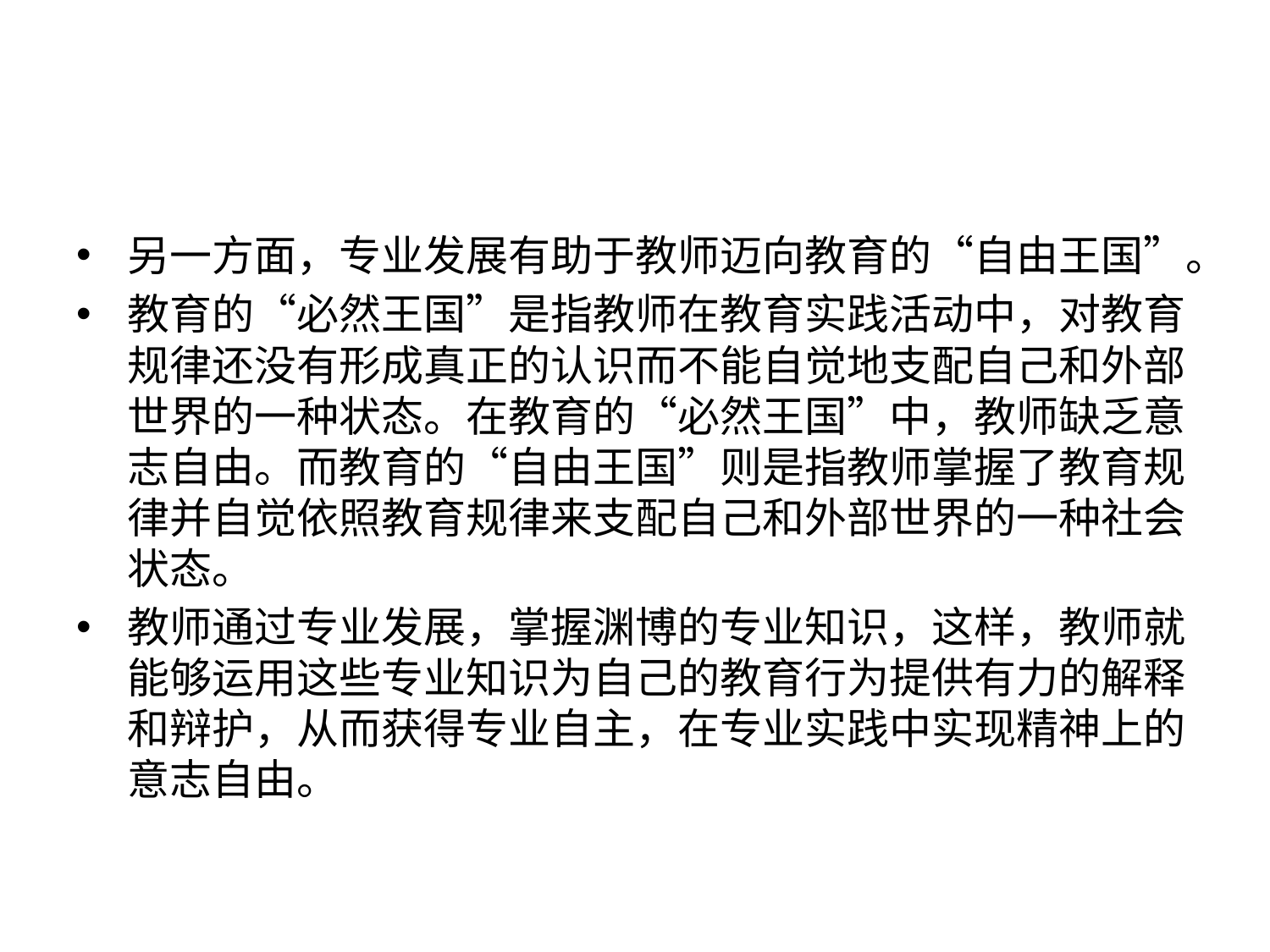

#
另一方面，专业发展有助于教师迈向教育的“自由王国”。
教育的“必然王国”是指教师在教育实践活动中，对教育规律还没有形成真正的认识而不能自觉地支配自己和外部世界的一种状态。在教育的“必然王国”中，教师缺乏意志自由。而教育的“自由王国”则是指教师掌握了教育规律并自觉依照教育规律来支配自己和外部世界的一种社会状态。
教师通过专业发展，掌握渊博的专业知识，这样，教师就能够运用这些专业知识为自己的教育行为提供有力的解释和辩护，从而获得专业自主，在专业实践中实现精神上的意志自由。